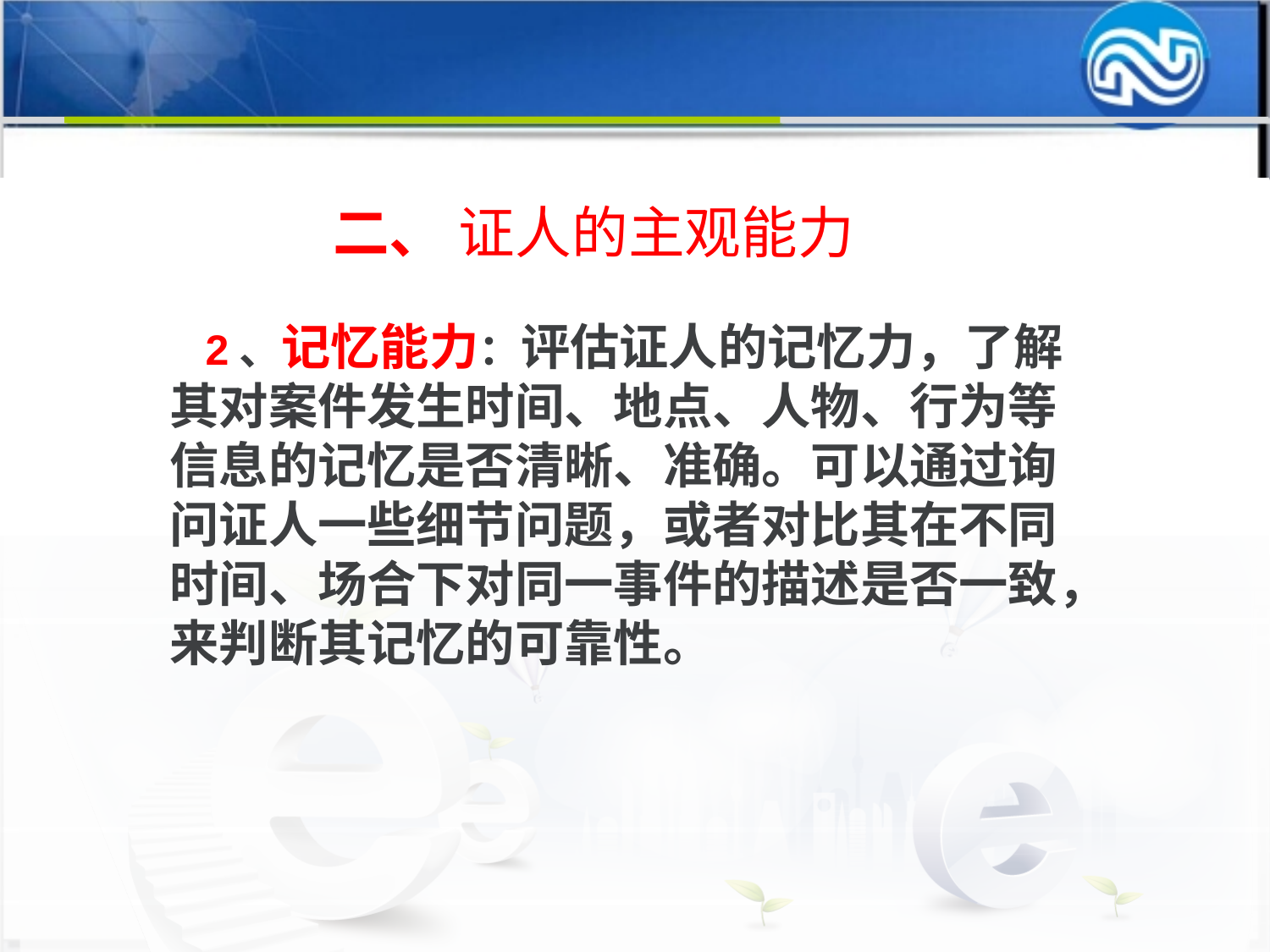

二、 证人的主观能力
   2、记忆能力：评估证人的记忆力，了解其对案件发生时间、地点、人物、行为等信息的记忆是否清晰、准确。可以通过询问证人一些细节问题，或者对比其在不同时间、场合下对同一事件的描述是否一致，来判断其记忆的可靠性。